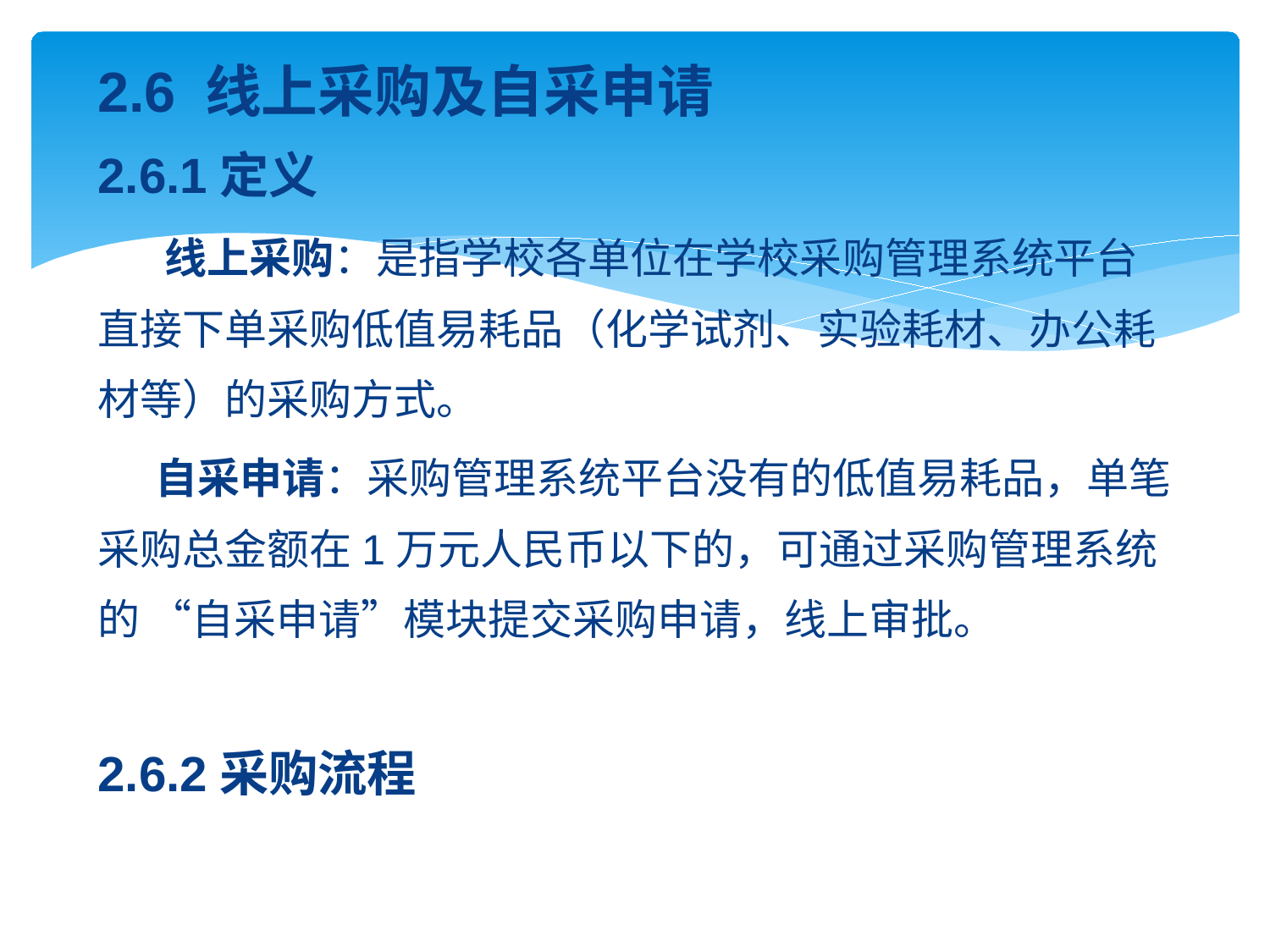

2.6 线上采购及自采申请
2.6.1定义
      线上采购：是指学校各单位在学校采购管理系统平台直接下单采购低值易耗品（化学试剂、实验耗材、办公耗材等）的采购方式。
     自采申请：采购管理系统平台没有的低值易耗品，单笔采购总金额在1万元人民币以下的，可通过采购管理系统的 “自采申请”模块提交采购申请，线上审批。

2.6.2采购流程